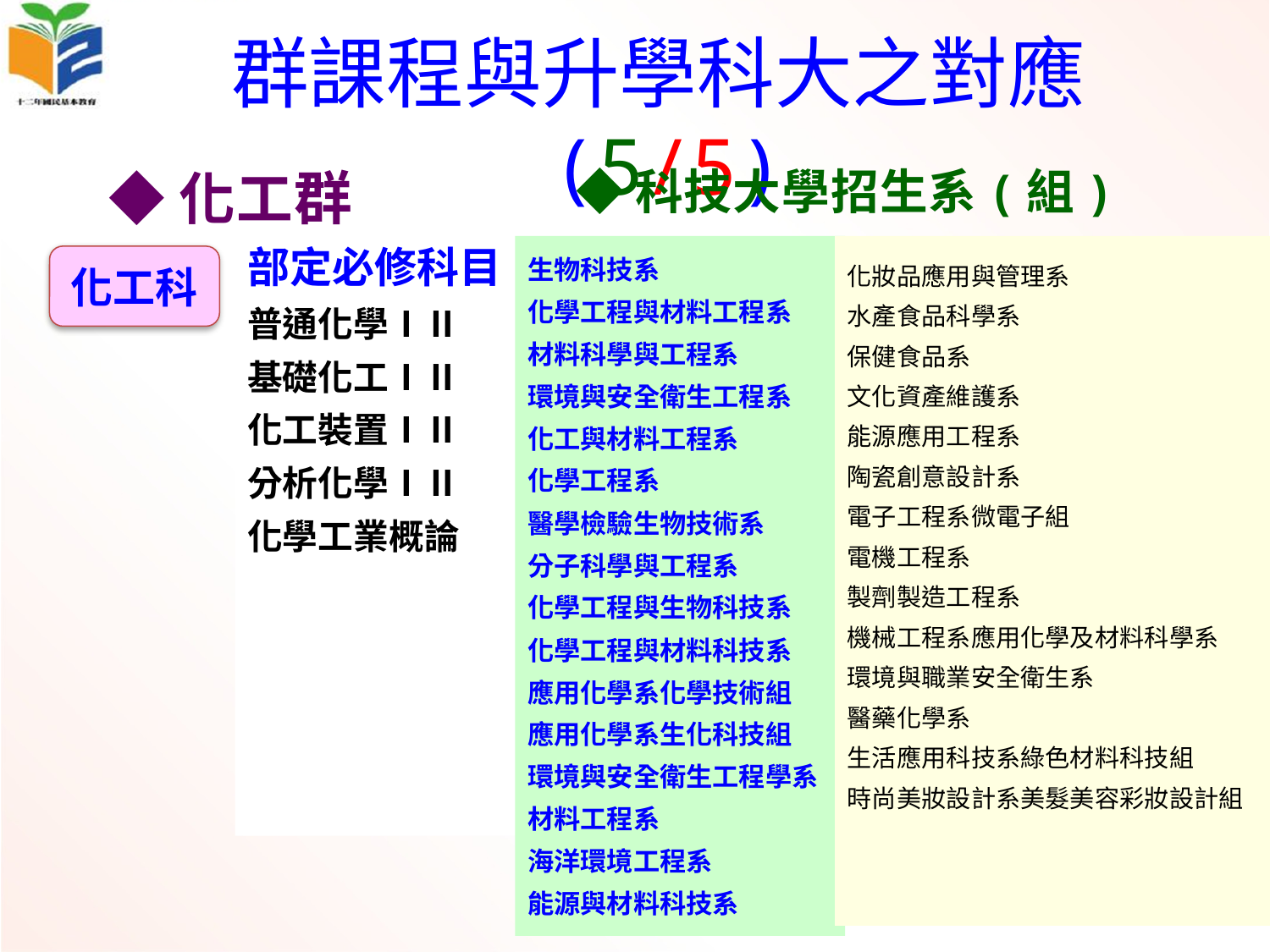

# 群課程與升學科大之對應(5/5)
◆化工群
◆科技大學招生系(組)
部定必修科目
普通化學ⅠⅡ
基礎化工ⅠⅡ
化工裝置ⅠⅡ
分析化學ⅠⅡ
化學工業概論

生物科技系
化學工程與材料工程系
材料科學與工程系
環境與安全衛生工程系
化工與材料工程系
化學工程系
醫學檢驗生物技術系
分子科學與工程系
化學工程與生物科技系
化學工程與材料科技系
應用化學系化學技術組
應用化學系生化科技組
環境與安全衛生工程學系
材料工程系
海洋環境工程系
能源與材料科技系
化妝品應用與管理系
水產食品科學系
保健食品系
文化資產維護系
能源應用工程系
陶瓷創意設計系
電子工程系微電子組
電機工程系
製劑製造工程系
機械工程系應用化學及材料科學系
環境與職業安全衛生系
醫藥化學系
生活應用科技系綠色材料科技組
時尚美妝設計系美髮美容彩妝設計組

化工科